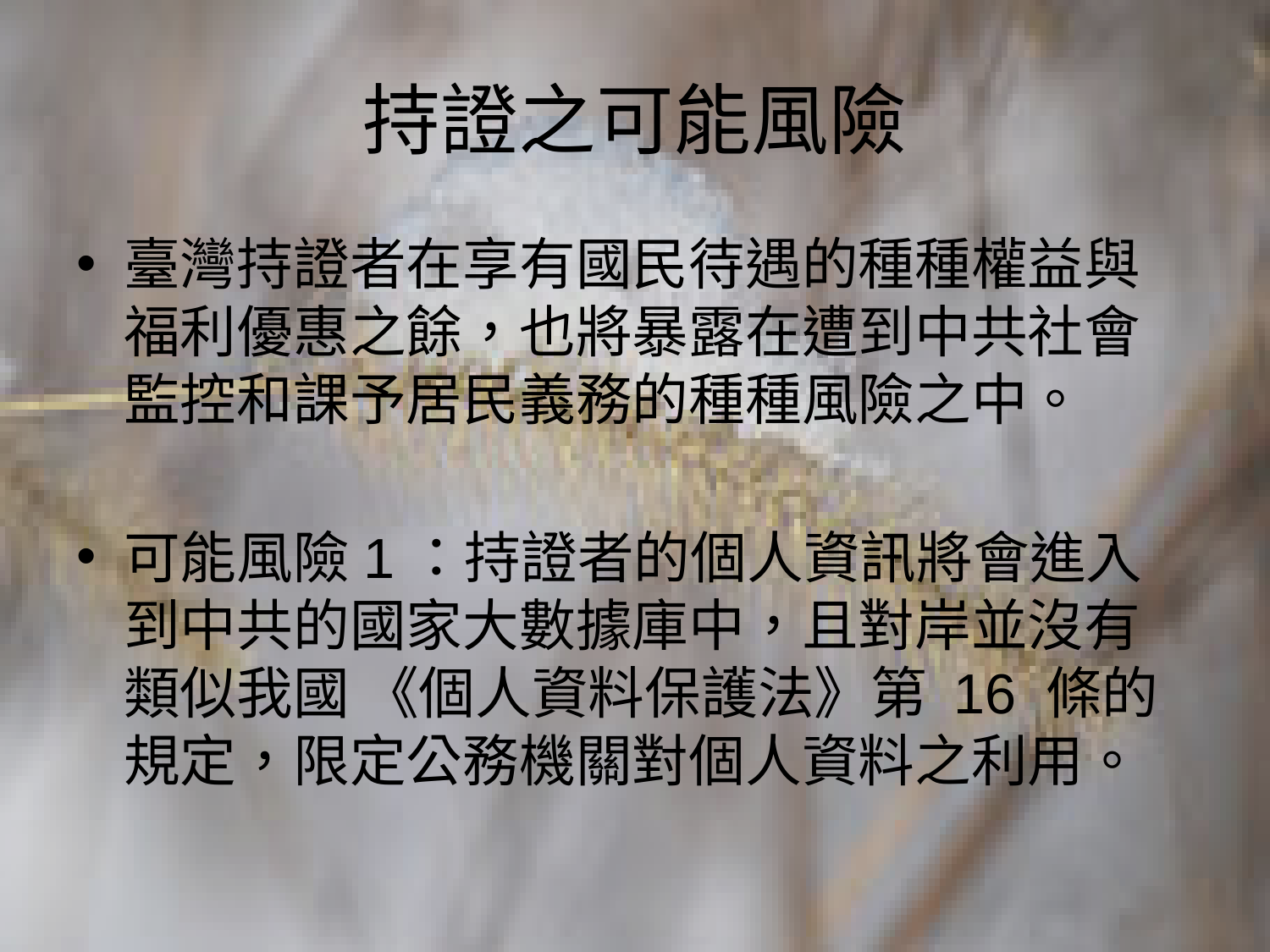

# 持證之可能風險
臺灣持證者在享有國民待遇的種種權益與福利優惠之餘，也將暴露在遭到中共社會監控和課予居民義務的種種風險之中。

可能風險1：持證者的個人資訊將會進入到中共的國家大數據庫中，且對岸並沒有類似我國 《個人資料保護法》第 16 條的規定，限定公務機關對個人資料之利用。